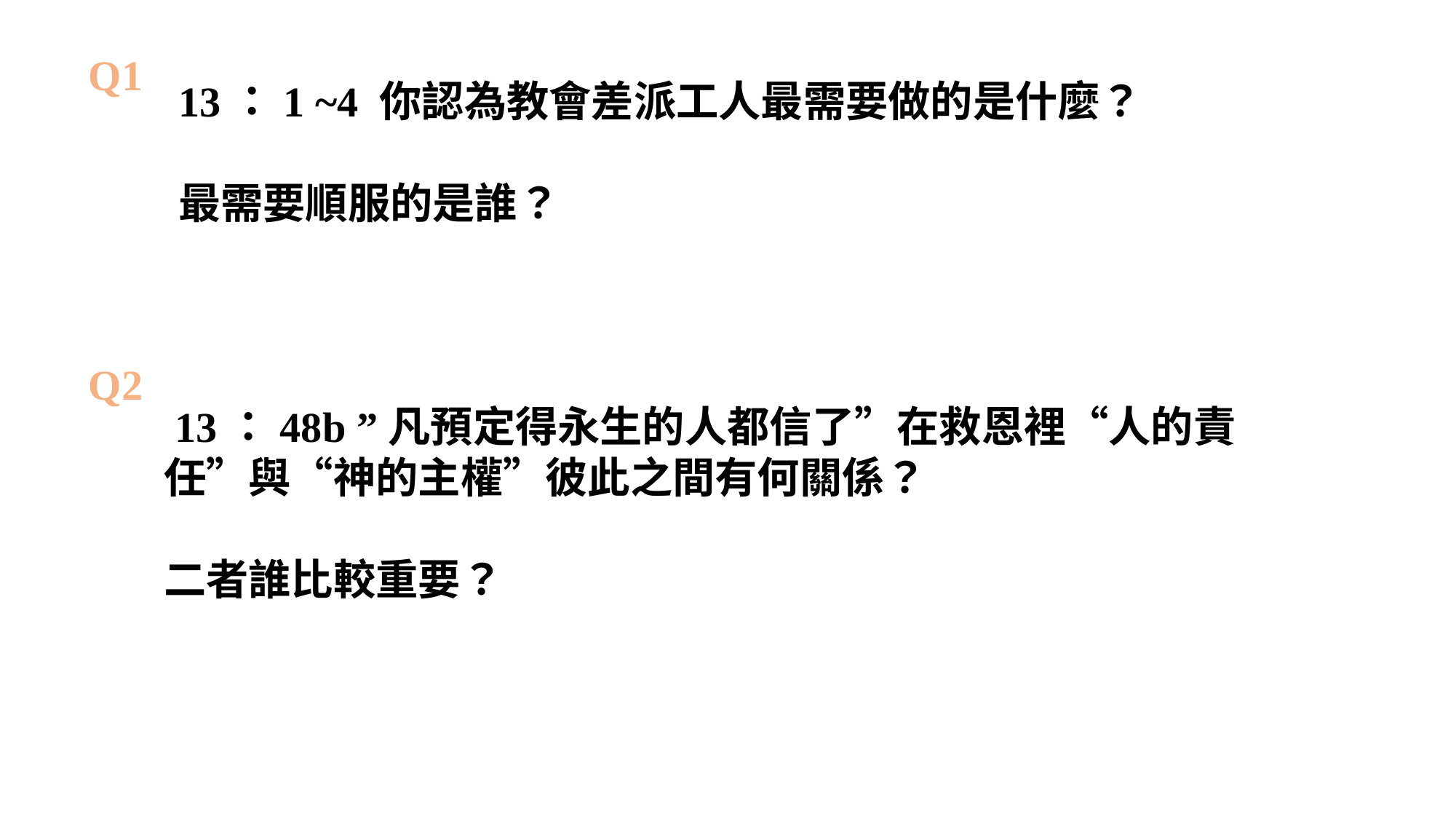

Q1
13：1 ~4 你認為教會差派工人最需要做的是什麼？

最需要順服的是誰？
Q2
 13：48b ”凡預定得永生的人都信了”在救恩裡“人的責任”與“神的主權”彼此之間有何關係？

二者誰比較重要？